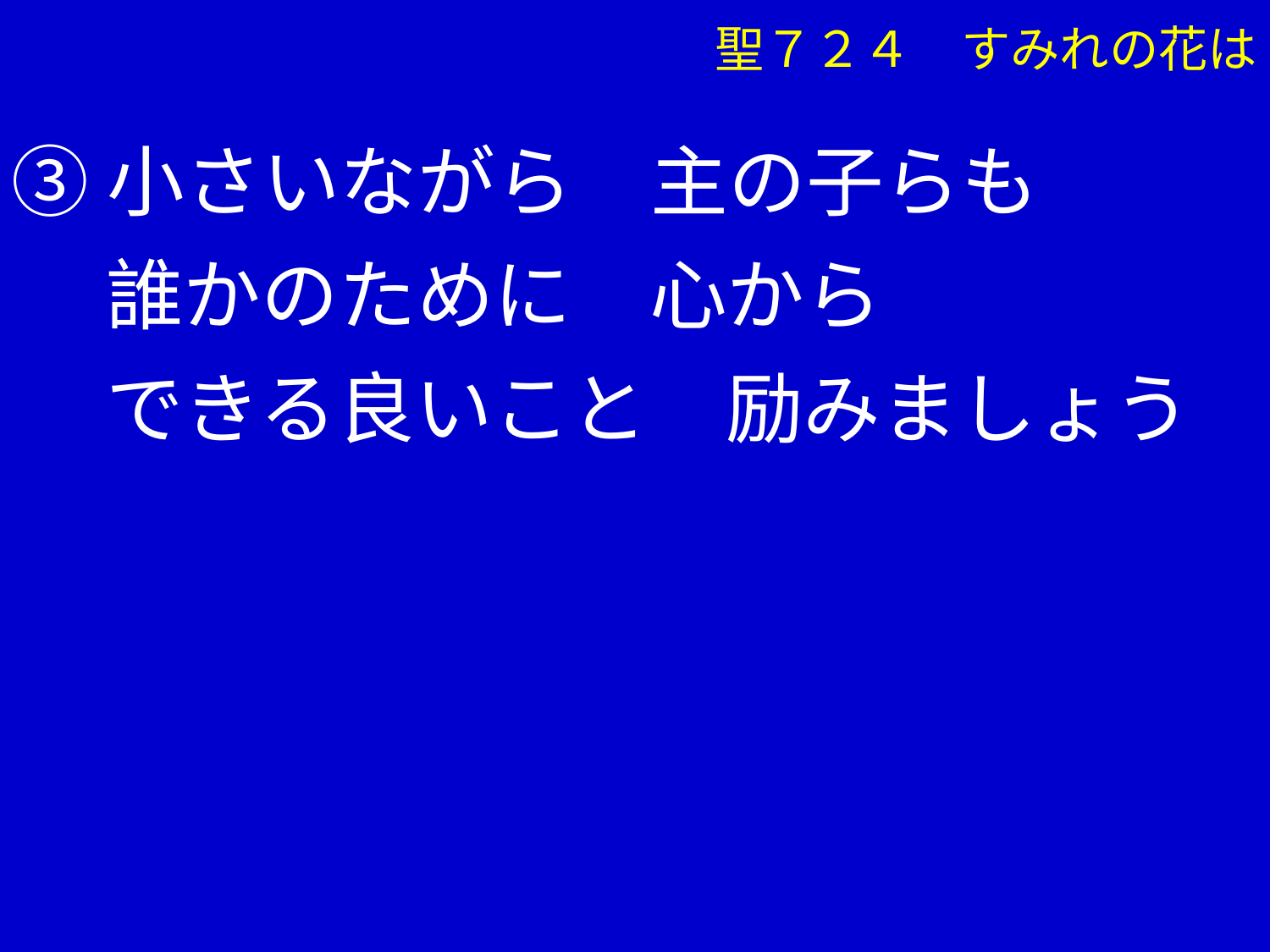

聖７２４　すみれの花は
③小さいながら　主の子らも
　 誰かのために　心から
　 できる良いこと　励みましょう